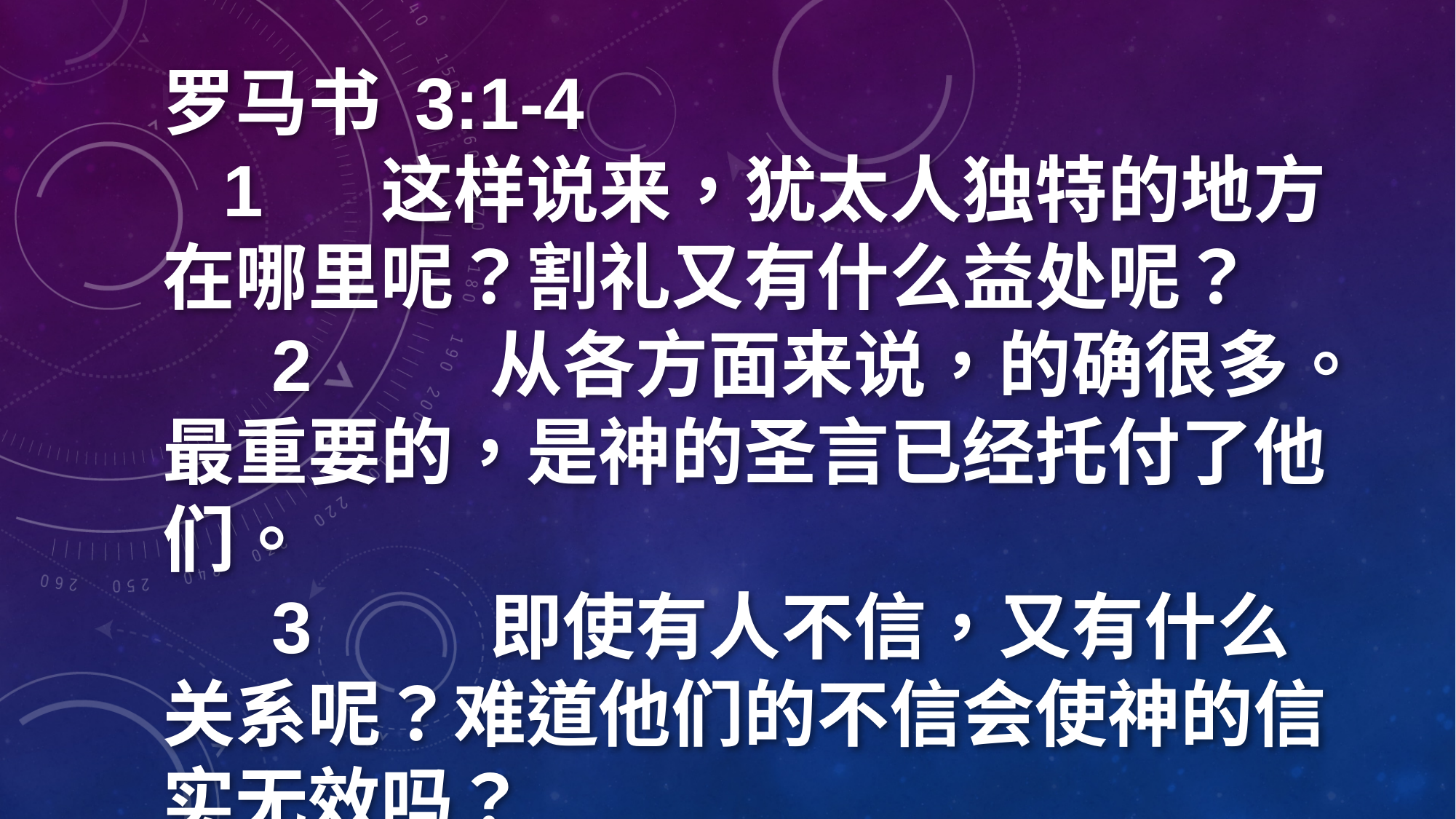

罗马书 3:1-4
   1	 	这样说来，犹太人独特的地方在哪里呢？割礼又有什么益处呢？
 	2	 	从各方面来说，的确很多。最重要的，是神的圣言已经托付了他们。
 	3	 	即使有人不信，又有什么关系呢？难道他们的不信会使神的信实无效吗？